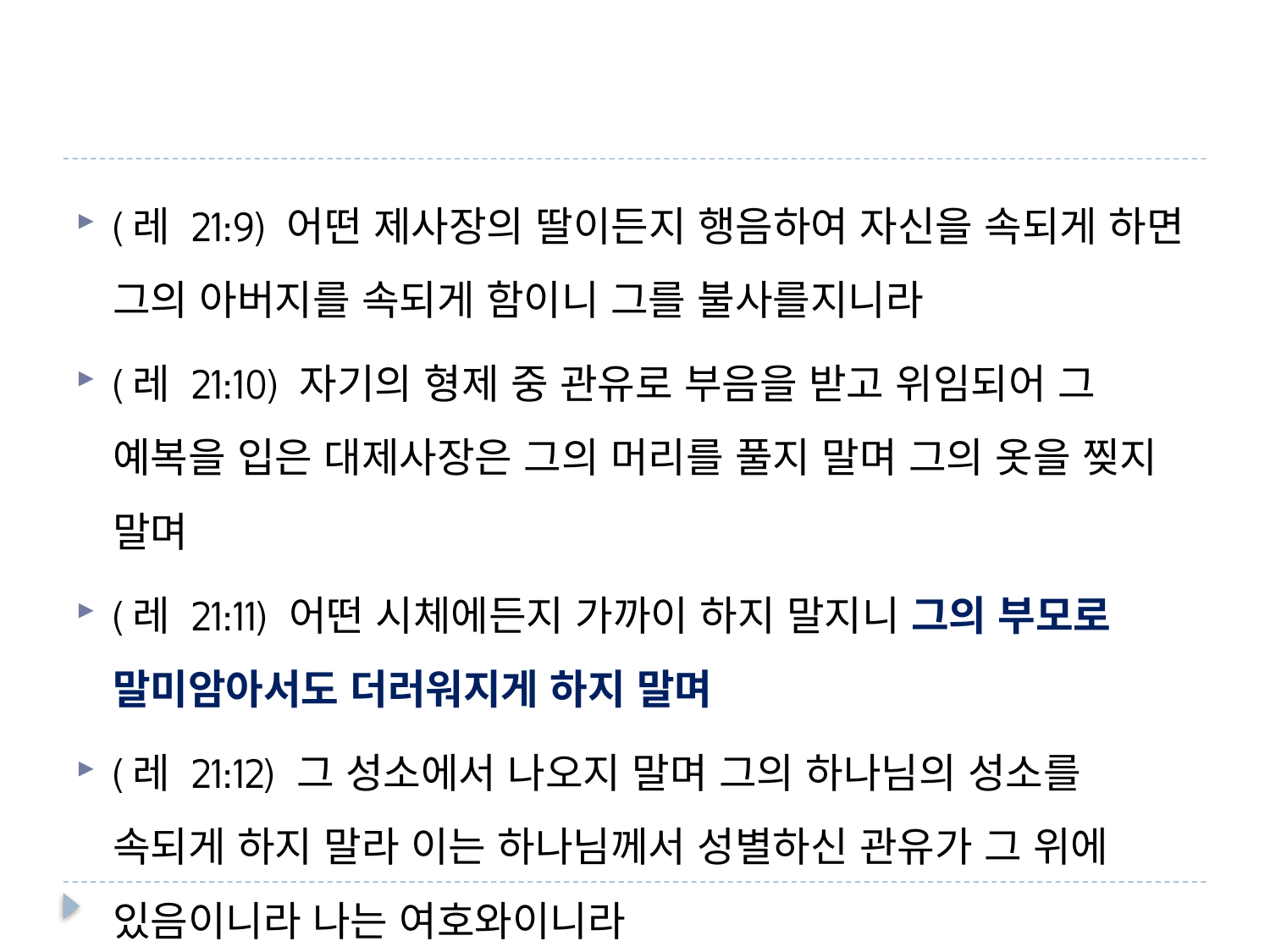

#
(레 21:9) 어떤 제사장의 딸이든지 행음하여 자신을 속되게 하면 그의 아버지를 속되게 함이니 그를 불사를지니라
(레 21:10) 자기의 형제 중 관유로 부음을 받고 위임되어 그 예복을 입은 대제사장은 그의 머리를 풀지 말며 그의 옷을 찢지 말며
(레 21:11) 어떤 시체에든지 가까이 하지 말지니 그의 부모로 말미암아서도 더러워지게 하지 말며
(레 21:12) 그 성소에서 나오지 말며 그의 하나님의 성소를 속되게 하지 말라 이는 하나님께서 성별하신 관유가 그 위에 있음이니라 나는 여호와이니라